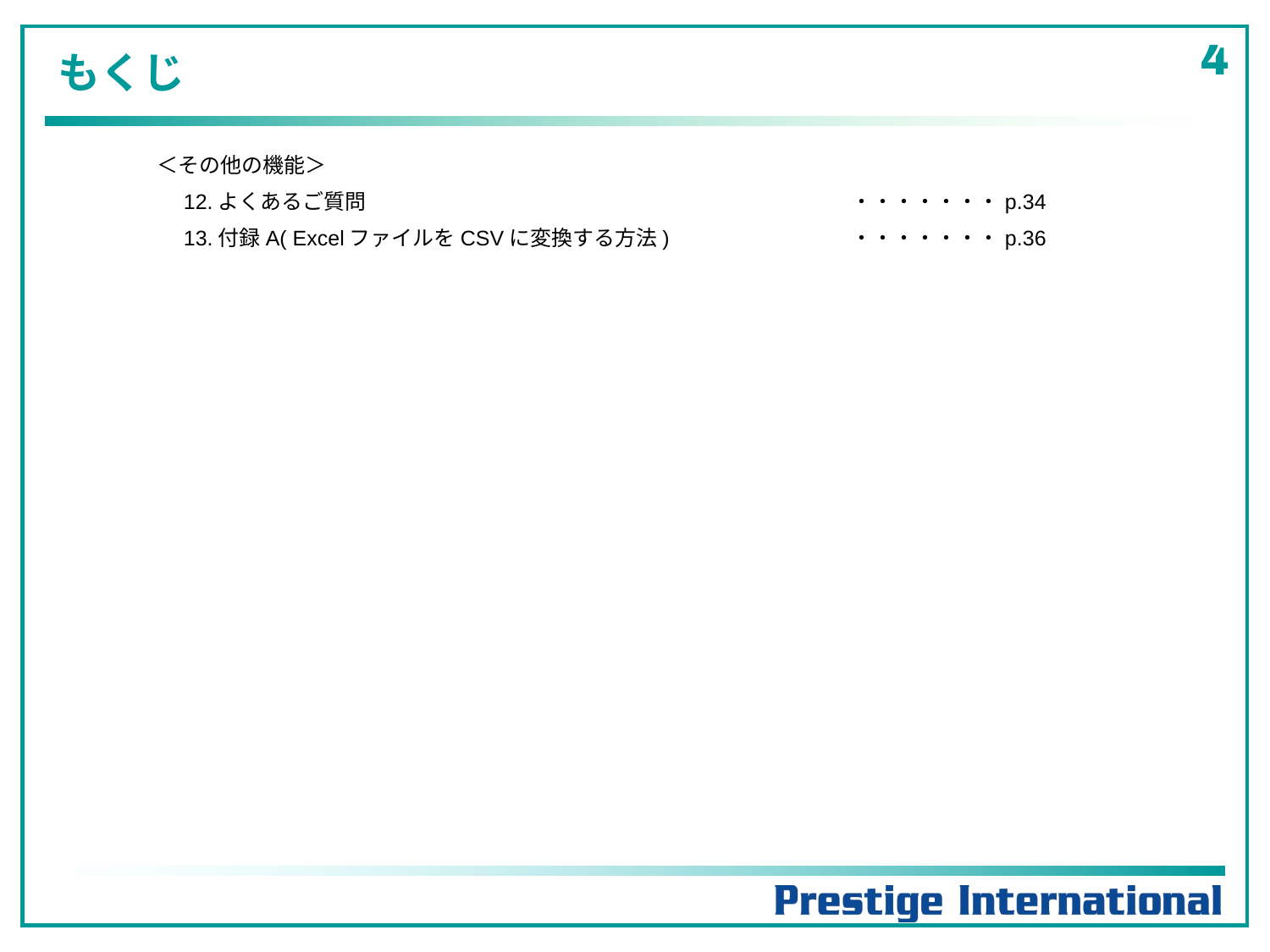

# もくじ
4
＜その他の機能＞
　12.よくあるご質問
　13.付録A( ExcelファイルをCSVに変換する方法)

・・・・・・・p.34
・・・・・・・p.36